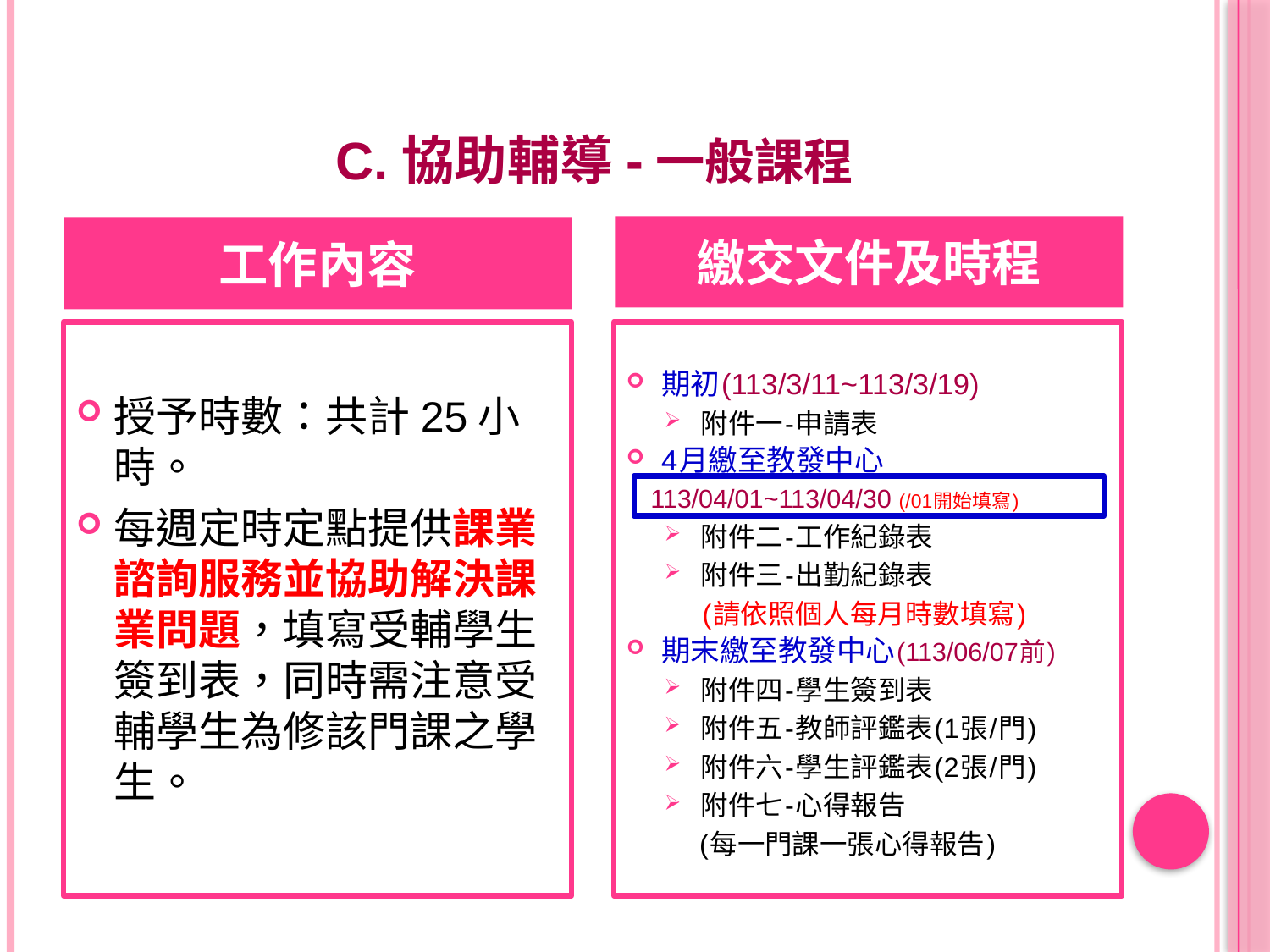

# C.協助輔導-一般課程
繳交文件及時程
工作內容

期初(113/3/11~113/3/19)
附件一-申請表
4月繳至教發中心
   113/04/01~113/04/30 (/01開始填寫)
附件二-工作紀錄表
附件三-出勤紀錄表
     (請依照個人每月時數填寫)
期末繳至教發中心(113/06/07前)
附件四-學生簽到表
附件五-教師評鑑表(1張/門)
附件六-學生評鑑表(2張/門)
附件七-心得報告
　 (每一門課一張心得報告)

授予時數：共計25小時。
每週定時定點提供課業諮詢服務並協助解決課業問題，填寫受輔學生簽到表，同時需注意受輔學生為修該門課之學生。